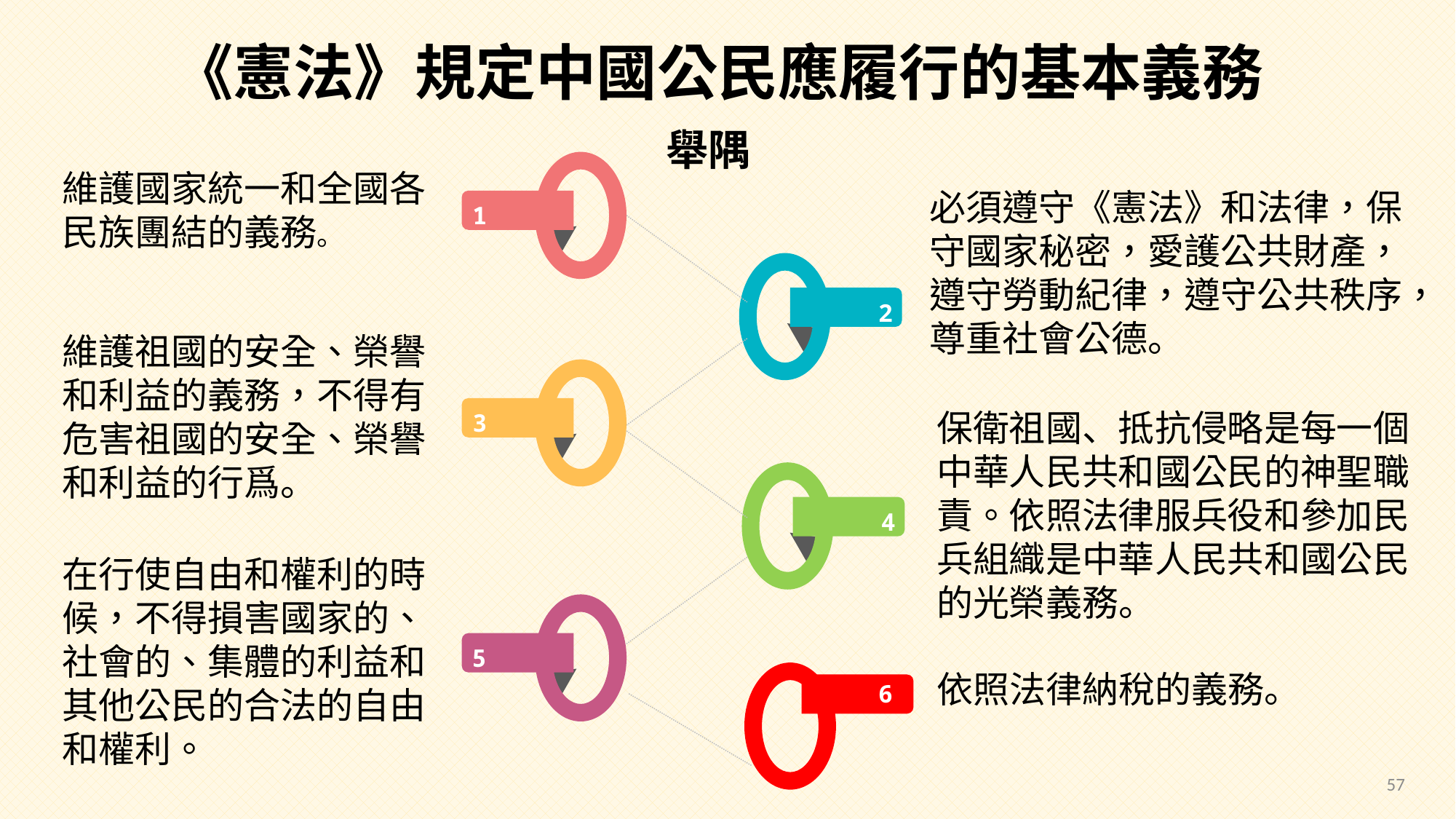

《憲法》規定中國公民應履行的基本義務
舉隅

1

2

3

4

5

維護國家統一和全國各民族團結的義務。
必須遵守《憲法》和法律，保守國家秘密，愛護公共財產，遵守勞動紀律，遵守公共秩序，尊重社會公德。
維護祖國的安全、榮譽和利益的義務，不得有危害祖國的安全、榮譽和利益的行爲。
保衛祖國、抵抗侵略是每一個中華人民共和國公民的神聖職責。依照法律服兵役和參加民兵組織是中華人民共和國公民的光榮義務。
在行使自由和權利的時候，不得損害國家的、社會的、集體的利益和其他公民的合法的自由和權利。

依照法律納稅的義務。

6
57